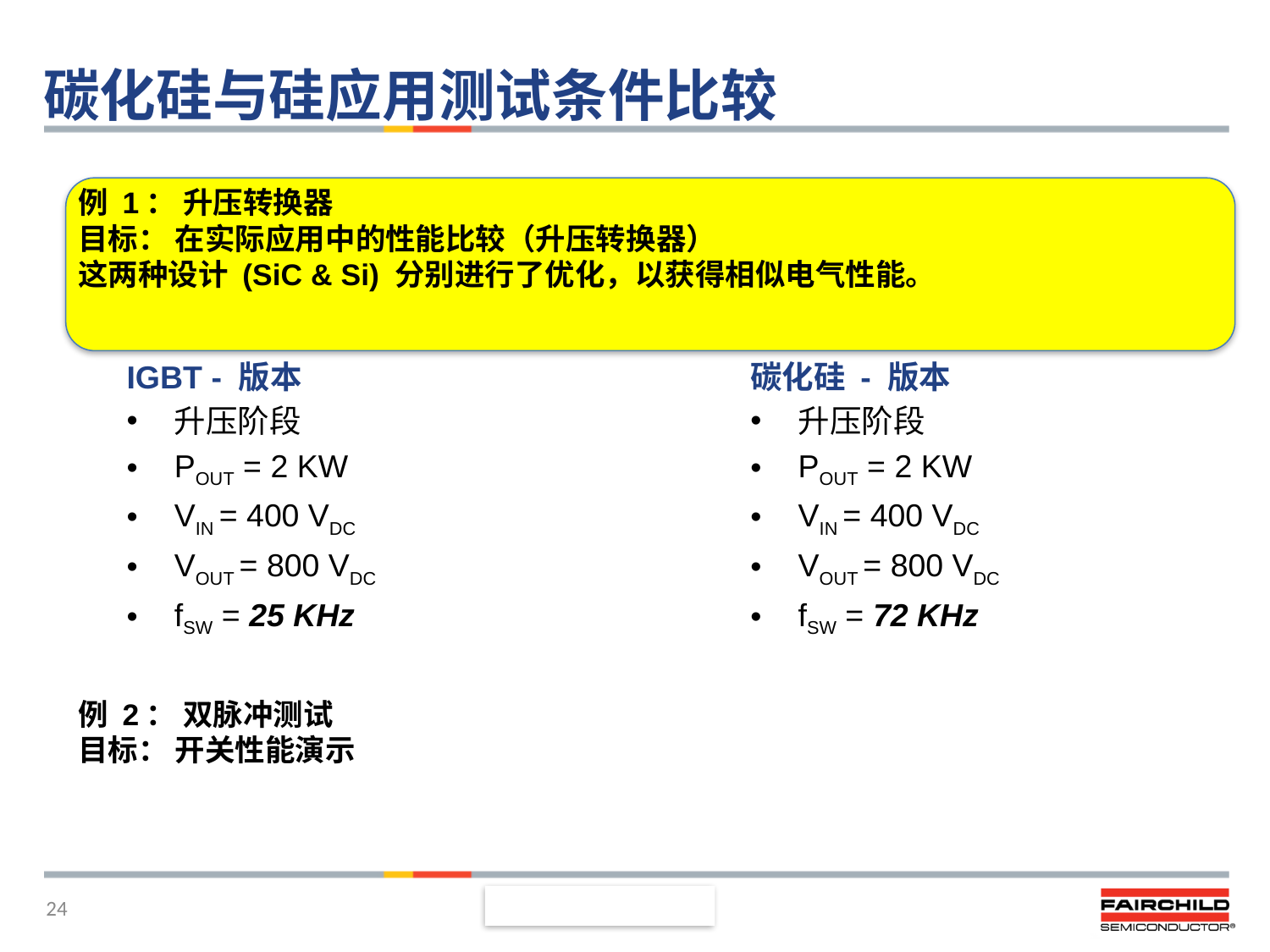

# 碳化硅与硅应用测试条件比较
例 1： 升压转换器
目标： 在实际应用中的性能比较（升压转换器）
这两种设计 (SiC & Si) 分别进行了优化，以获得相似电气性能。

IGBT - 版本
升压阶段
POUT = 2 KW
VIN = 400 VDC
VOUT = 800 VDC
fSW = 25 KHz

碳化硅 - 版本
升压阶段
POUT = 2 KW
VIN = 400 VDC
VOUT = 800 VDC
fSW = 72 KHz

例 2： 双脉冲测试
目标： 开关性能演示